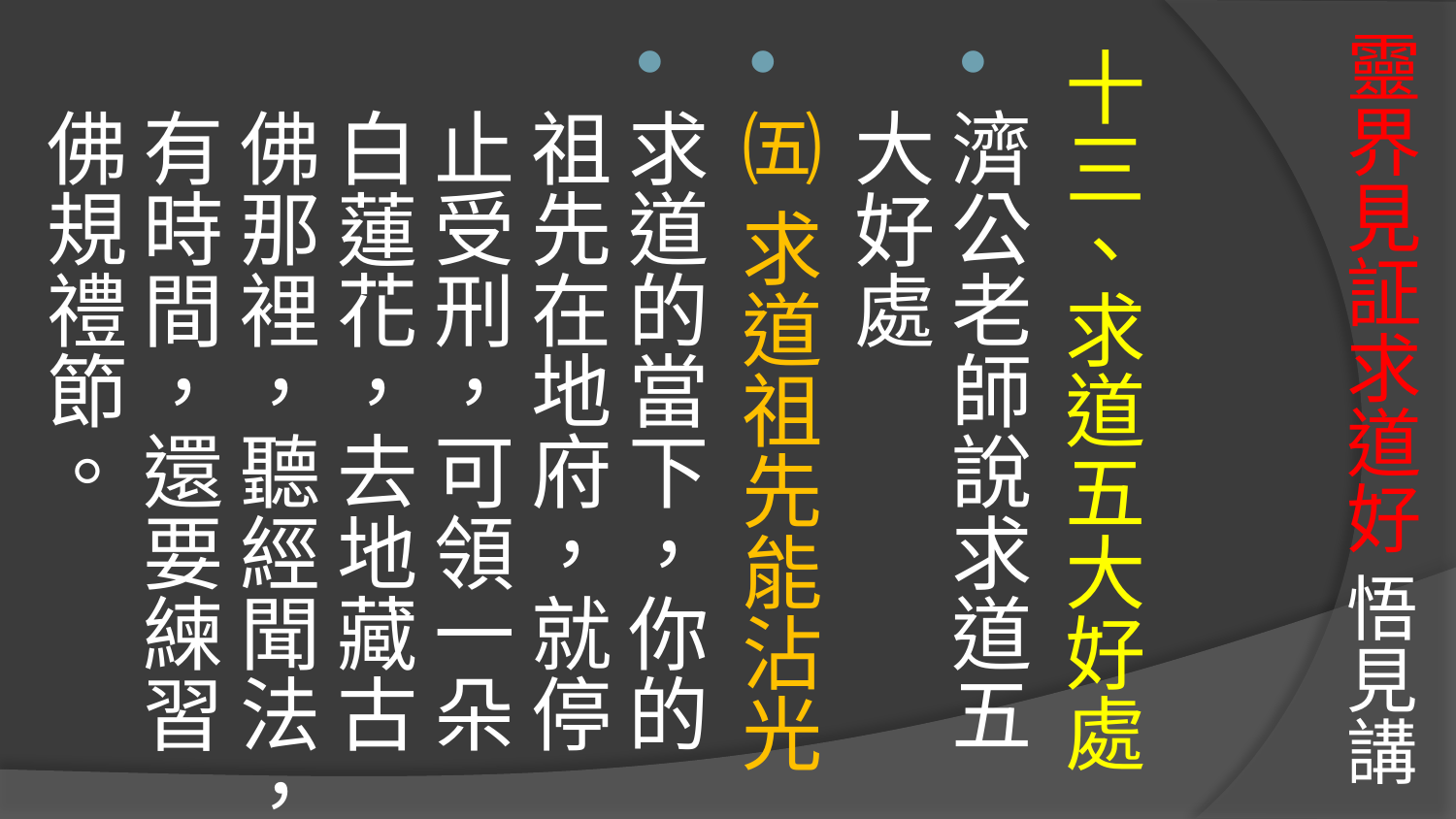

# 靈界見証求道好 悟見講
十三、求道五大好處
濟公老師說求道五大好處
㈤ 求道祖先能沾光
求道的當下，你的祖先在地府，就停止受刑，可領一朵白蓮花，去地藏古佛那裡，聽經聞法，有時間，還要練習佛規禮節。